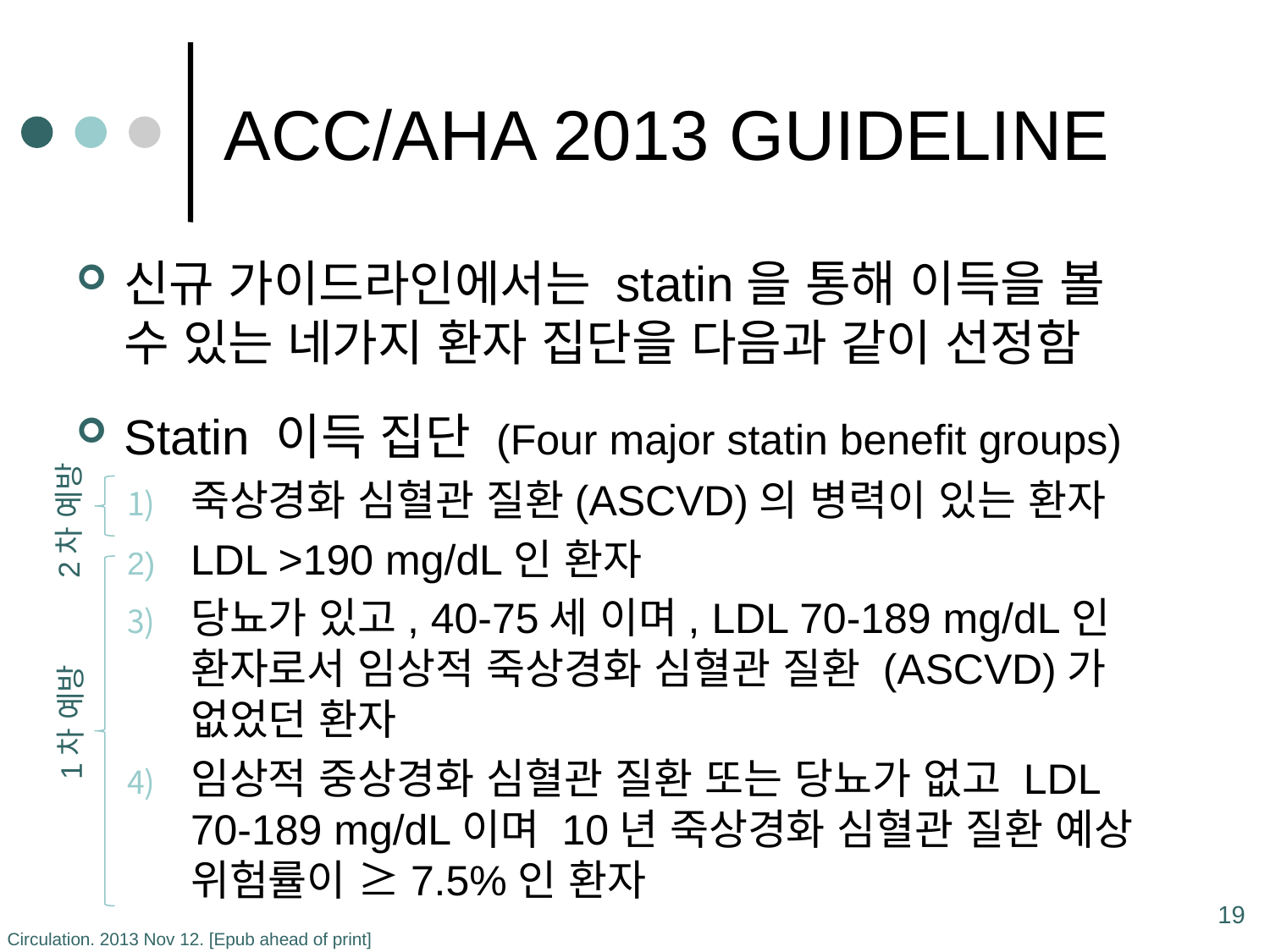

# ACC/AHA 2013 GUIDELINE
신규 가이드라인에서는 statin을 통해 이득을 볼 수 있는 네가지 환자 집단을 다음과 같이 선정함

Statin 이득 집단 (Four major statin benefit groups)
죽상경화 심혈관 질환(ASCVD)의 병력이 있는 환자
LDL >190 mg/dL인 환자
당뇨가 있고, 40-75세 이며, LDL 70-189 mg/dL인 환자로서 임상적 죽상경화 심혈관 질환 (ASCVD)가 없었던 환자
임상적 중상경화 심혈관 질환 또는 당뇨가 없고 LDL 70-189 mg/dL이며 10년 죽상경화 심혈관 질환 예상 위험률이 ≥7.5%인 환자
2차 예방

 1차 예방
19
Circulation. 2013 Nov 12. [Epub ahead of print]